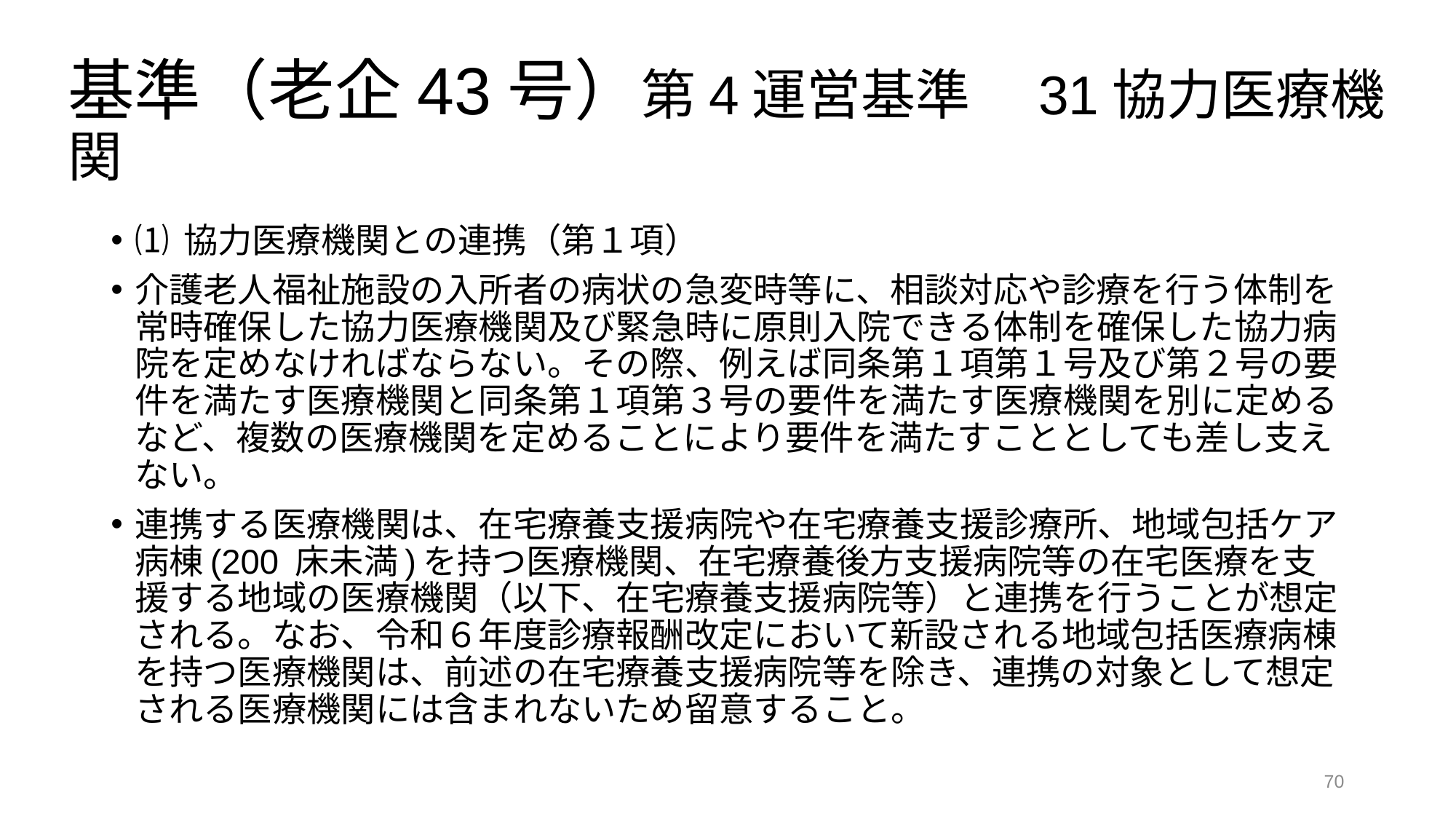

# 基準（老企43号）第4運営基準　31協力医療機関
⑴ 協力医療機関との連携（第１項）
介護老人福祉施設の入所者の病状の急変時等に、相談対応や診療を行う体制を常時確保した協力医療機関及び緊急時に原則入院できる体制を確保した協力病院を定めなければならない。その際、例えば同条第１項第１号及び第２号の要件を満たす医療機関と同条第１項第３号の要件を満たす医療機関を別に定めるなど、複数の医療機関を定めることにより要件を満たすこととしても差し支えない。
連携する医療機関は、在宅療養支援病院や在宅療養支援診療所、地域包括ケア病棟(200 床未満)を持つ医療機関、在宅療養後方支援病院等の在宅医療を支援する地域の医療機関（以下、在宅療養支援病院等）と連携を行うことが想定される。なお、令和６年度診療報酬改定において新設される地域包括医療病棟を持つ医療機関は、前述の在宅療養支援病院等を除き、連携の対象として想定される医療機関には含まれないため留意すること。
70